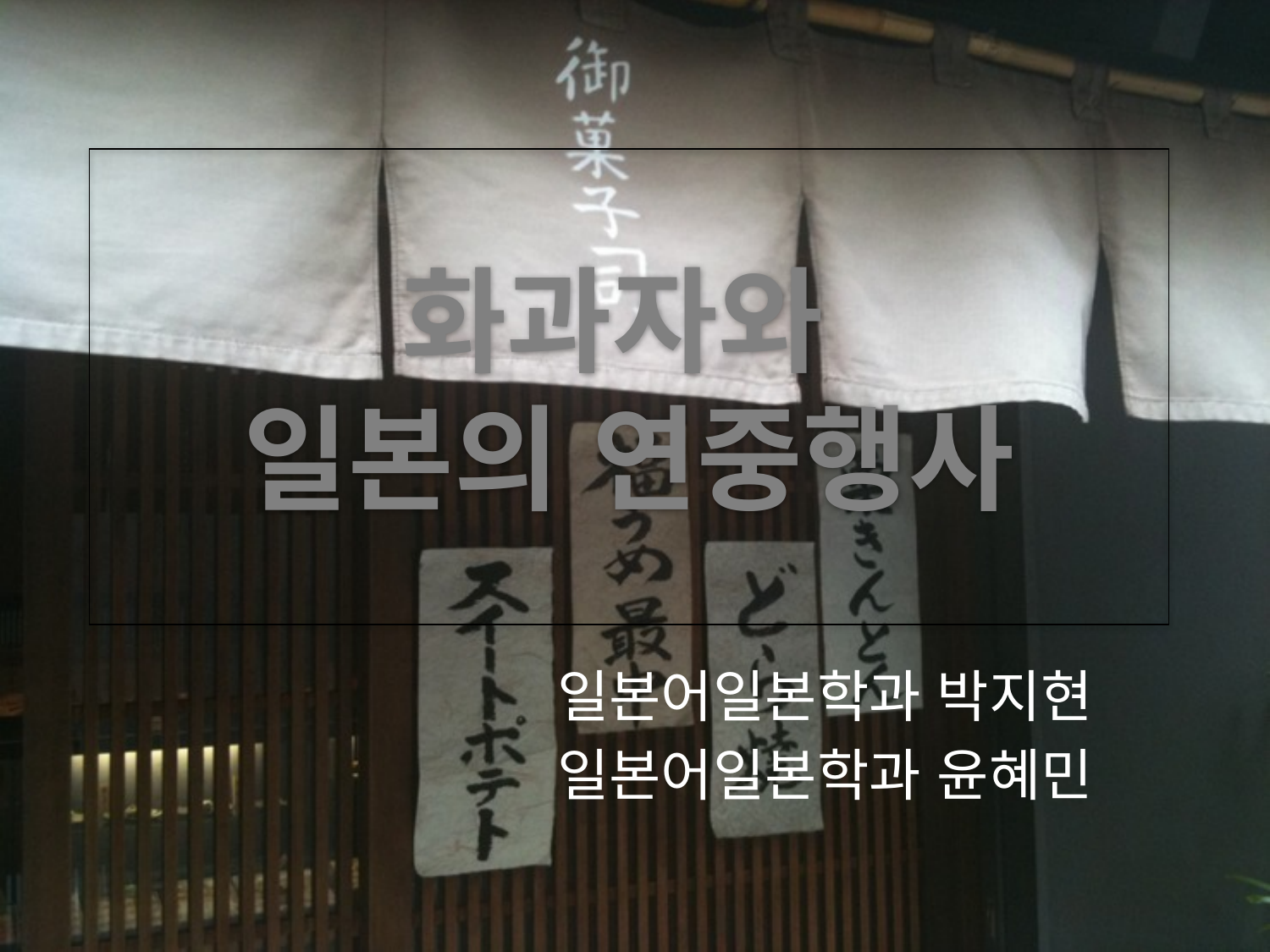

# 화과자와 일본의 연중행사
일본어일본학과 박지현
일본어일본학과 윤혜민